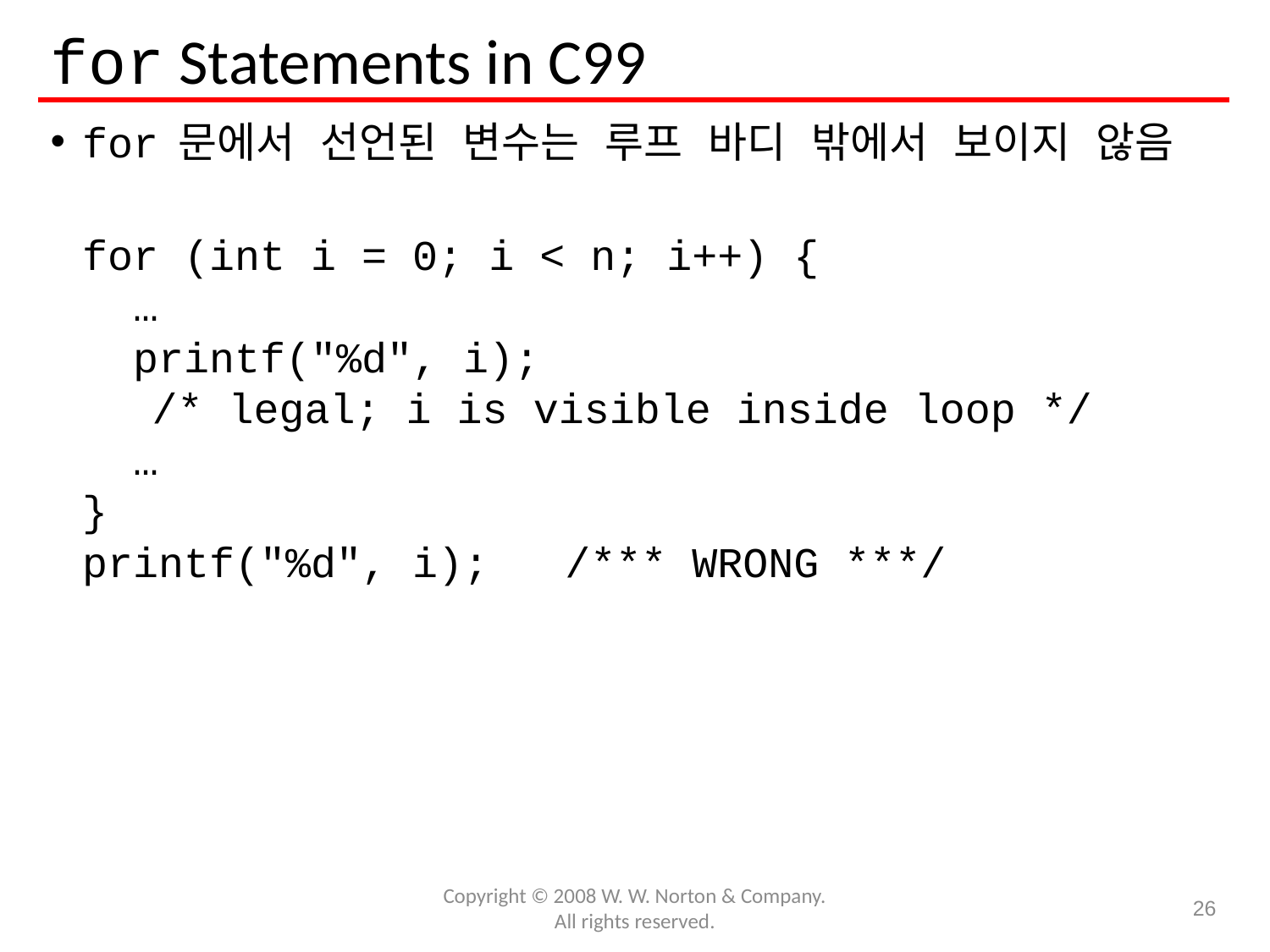

# for Statements in C99
for 문에서 선언된 변수는 루프 바디 밖에서 보이지 않음
	for (int i = 0; i < n; i++) {
	  …
	  printf("%d", i);
    /* legal; i is visible inside loop */
	  …
	}
	printf("%d", i);   /*** WRONG ***/
Copyright © 2008 W. W. Norton & Company.
All rights reserved.
26